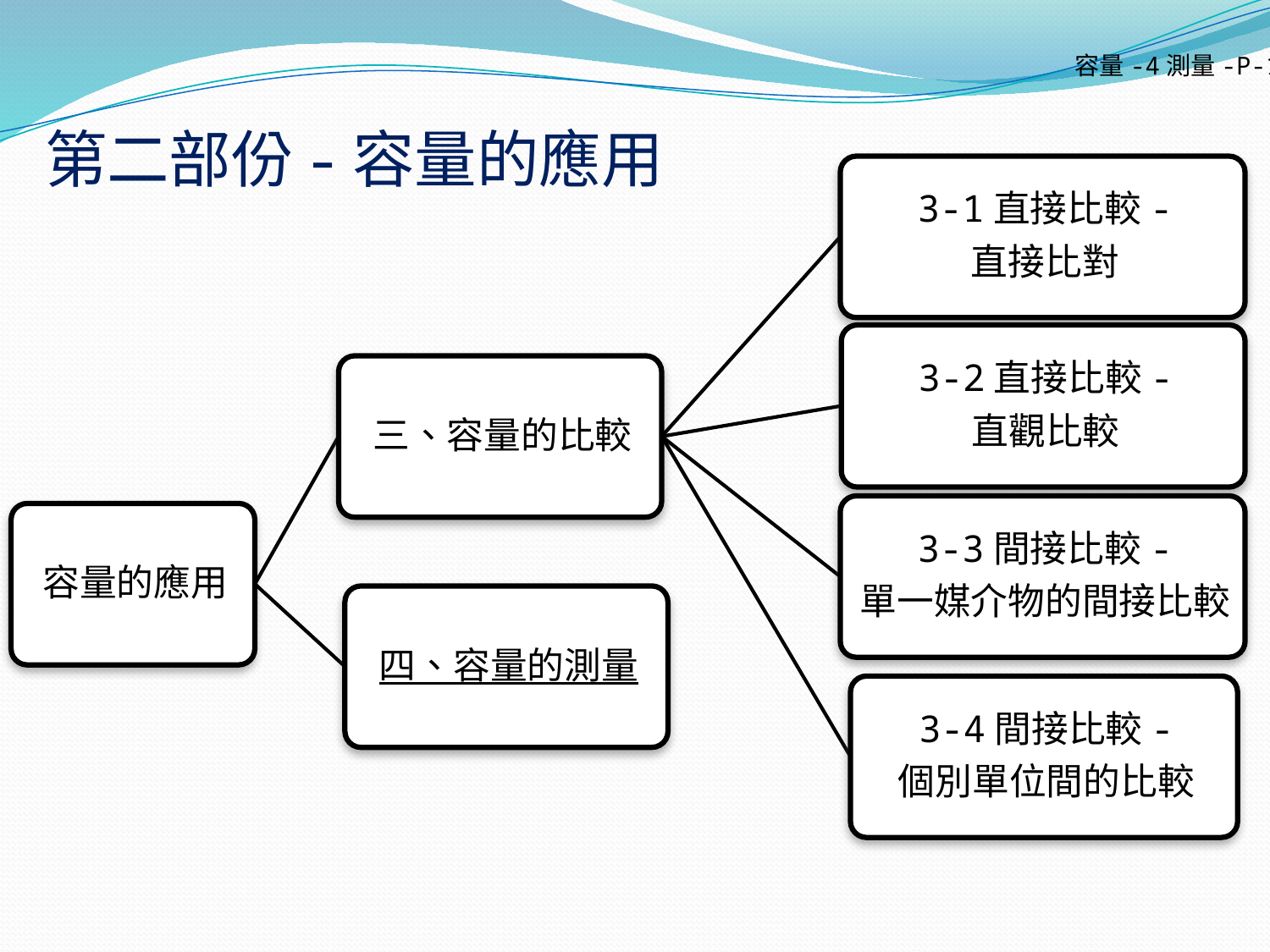

容量-4測量-P-1

# 第二部份-容量的應用
容量的應用

三、容量的比較

3-1直接比較-
直接比對

3-2直接比較-
直觀比較

3-3間接比較-
單一媒介物的間接比較

3-4間接比較-
個別單位間的比較

四、容量的測量